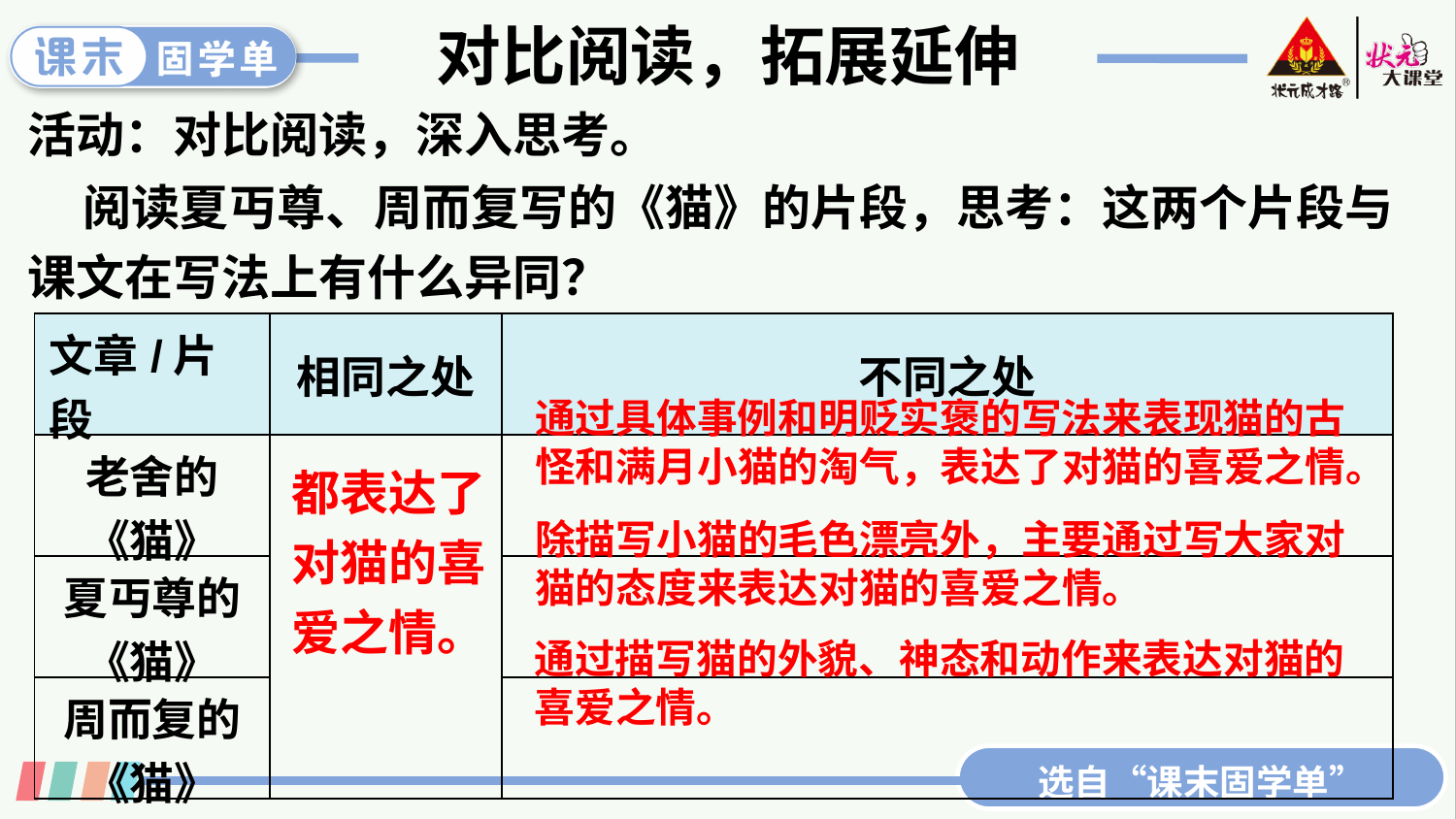

对比阅读，拓展延伸
活动：对比阅读，深入思考。
    阅读夏丏尊、周而复写的《猫》的片段，思考：这两个片段与课文在写法上有什么异同？
| 文章/片段 | 相同之处 | 不同之处 |
| --- | --- | --- |
| 老舍的《猫》 |  |  |
| 夏丏尊的《猫》 |  |  |
| 周而复的《猫》 |  |  |
通过具体事例和明贬实褒的写法来表现猫的古怪和满月小猫的淘气，表达了对猫的喜爱之情。
都表达了对猫的喜爱之情。
除描写小猫的毛色漂亮外，主要通过写大家对猫的态度来表达对猫的喜爱之情。
通过描写猫的外貌、神态和动作来表达对猫的喜爱之情。
选自“课末固学单”